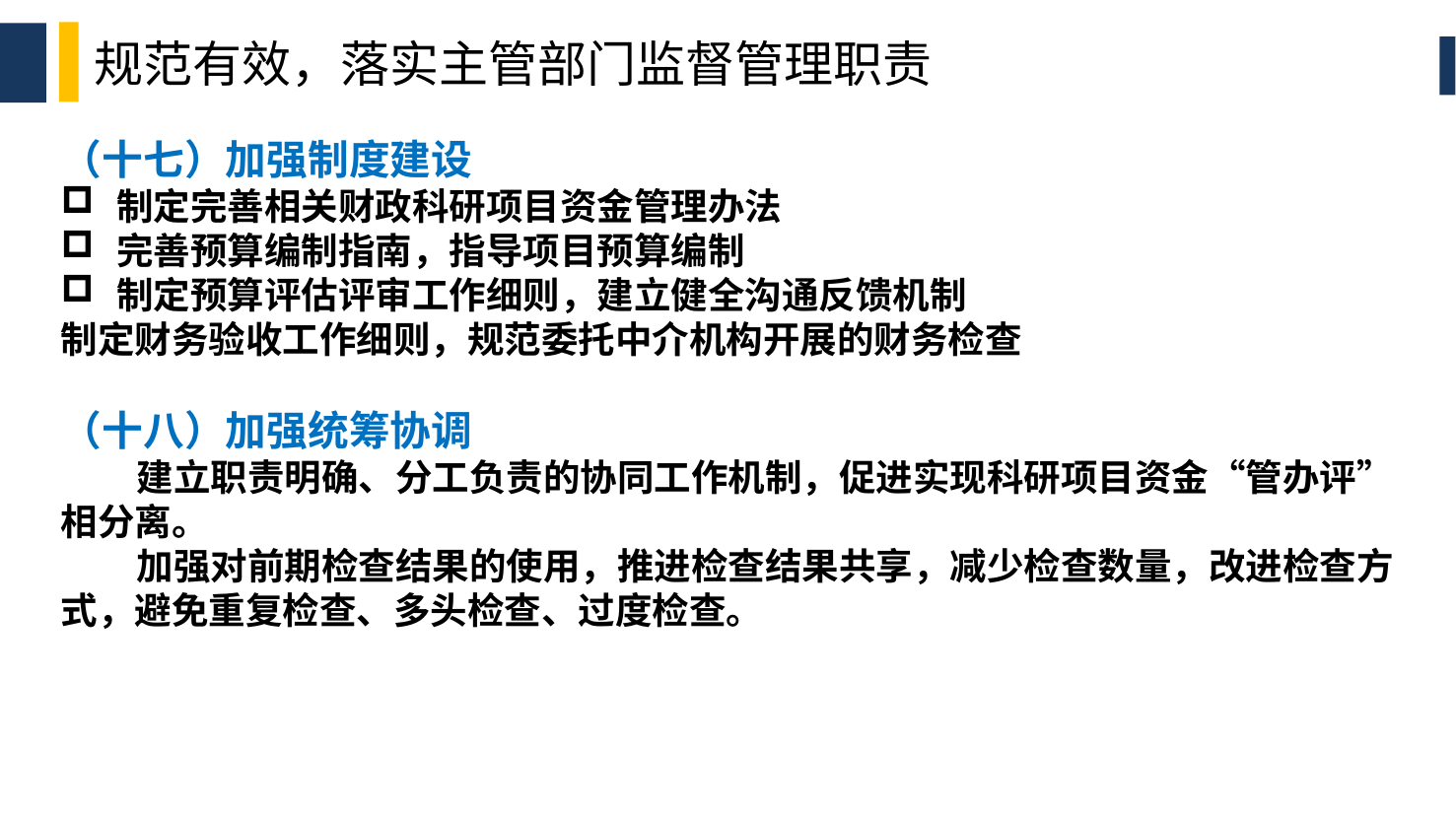

规范有效，落实主管部门监督管理职责

（十七）加强制度建设
制定完善相关财政科研项目资金管理办法
完善预算编制指南，指导项目预算编制
制定预算评估评审工作细则，建立健全沟通反馈机制
制定财务验收工作细则，规范委托中介机构开展的财务检查

（十八）加强统筹协调
        建立职责明确、分工负责的协同工作机制，促进实现科研项目资金“管办评”相分离。
        加强对前期检查结果的使用，推进检查结果共享，减少检查数量，改进检查方式，避免重复检查、多头检查、过度检查。